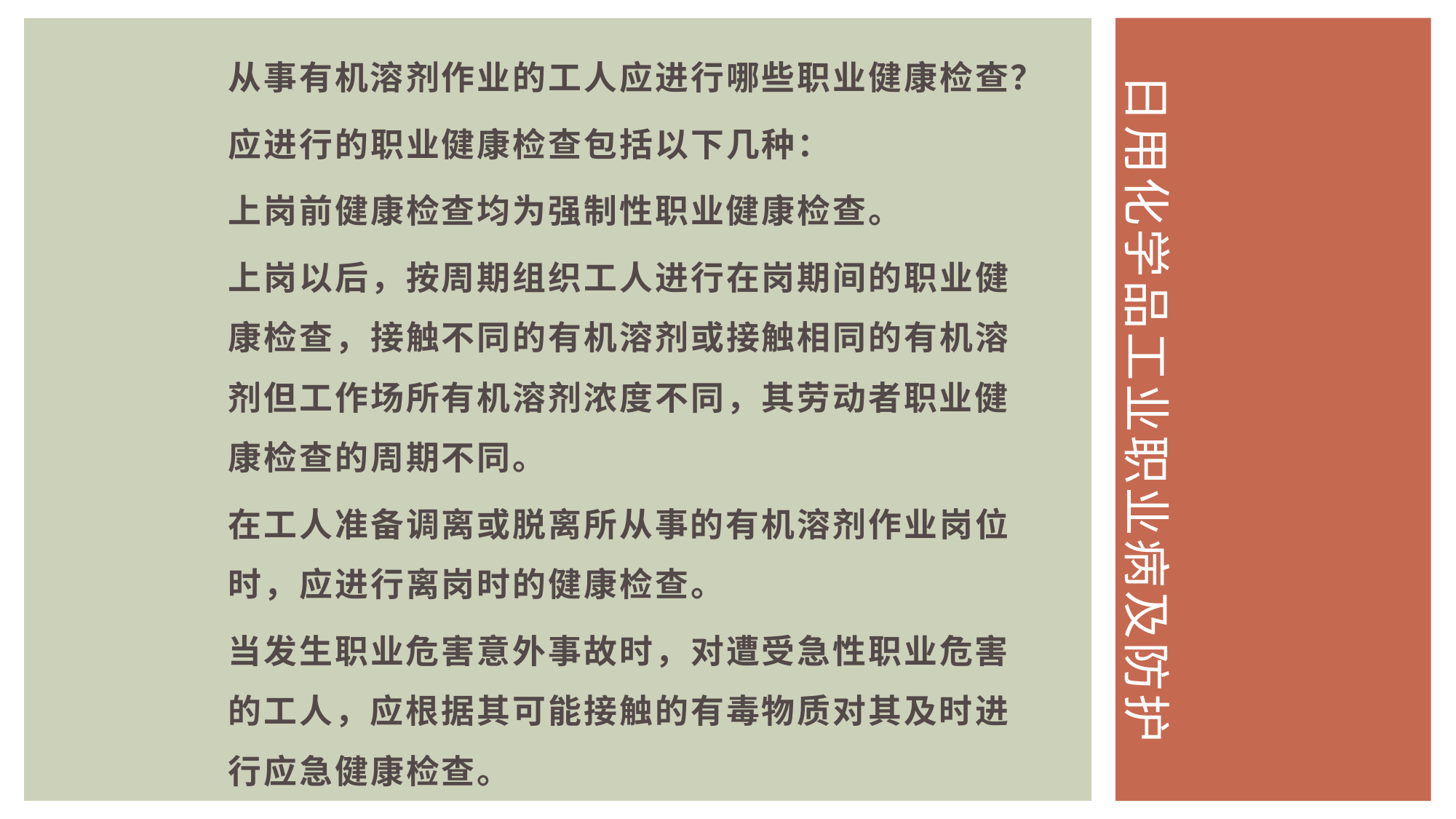

从事有机溶剂作业的工人应进行哪些职业健康检查？
应进行的职业健康检查包括以下几种：
上岗前健康检查均为强制性职业健康检查。
上岗以后，按周期组织工人进行在岗期间的职业健康检查，接触不同的有机溶剂或接触相同的有机溶剂但工作场所有机溶剂浓度不同，其劳动者职业健康检查的周期不同。
在工人准备调离或脱离所从事的有机溶剂作业岗位时，应进行离岗时的健康检查。
当发生职业危害意外事故时，对遭受急性职业危害的工人，应根据其可能接触的有毒物质对其及时进行应急健康检查。

日用化学品工业职业病及防护